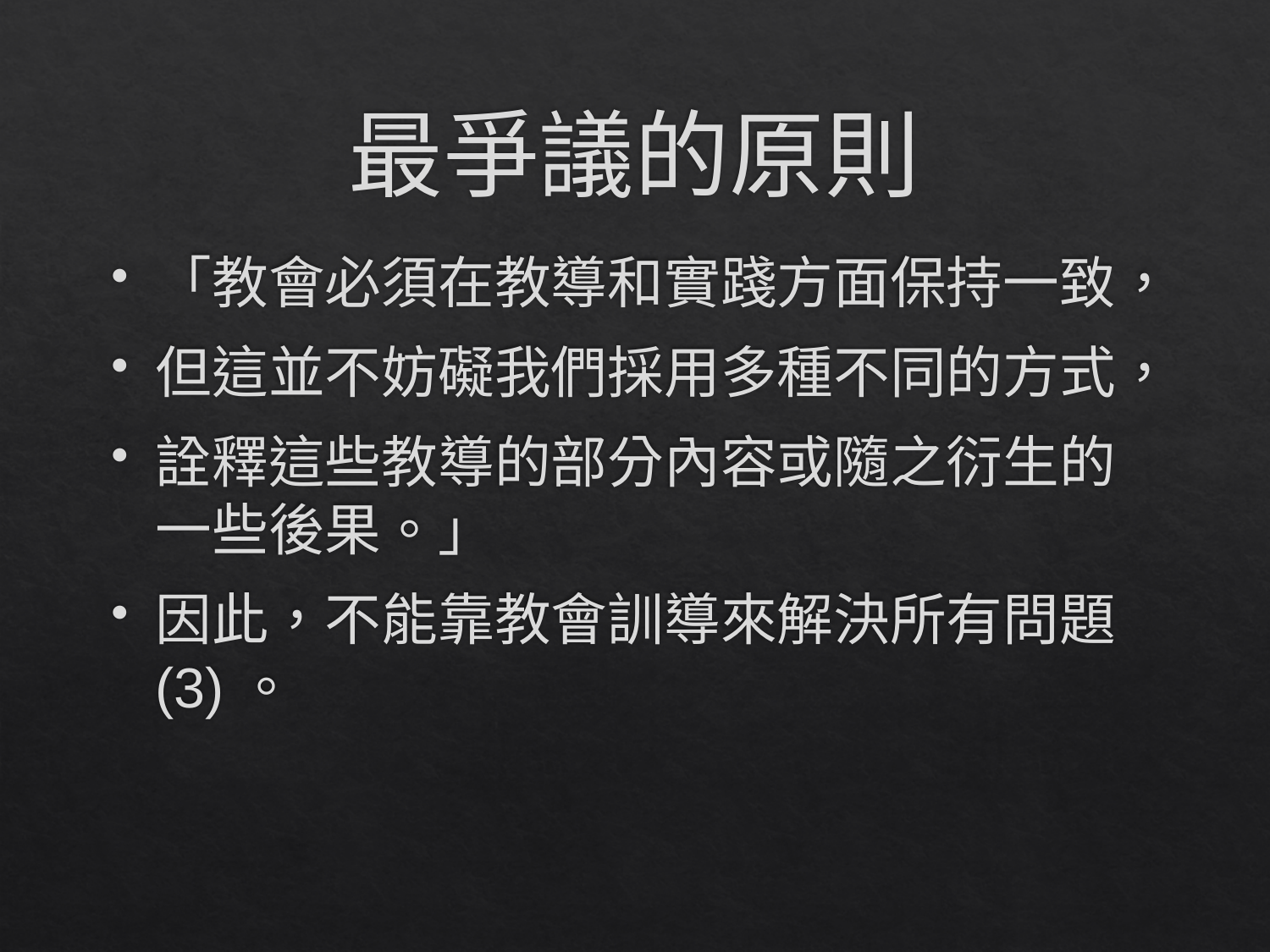

# 最爭議的原則
「教會必須在教導和實踐方面保持一致，
但這並不妨礙我們採用多種不同的方式，
詮釋這些教導的部分內容或隨之衍生的一些後果。」
因此，不能靠教會訓導來解決所有問題 (3)。